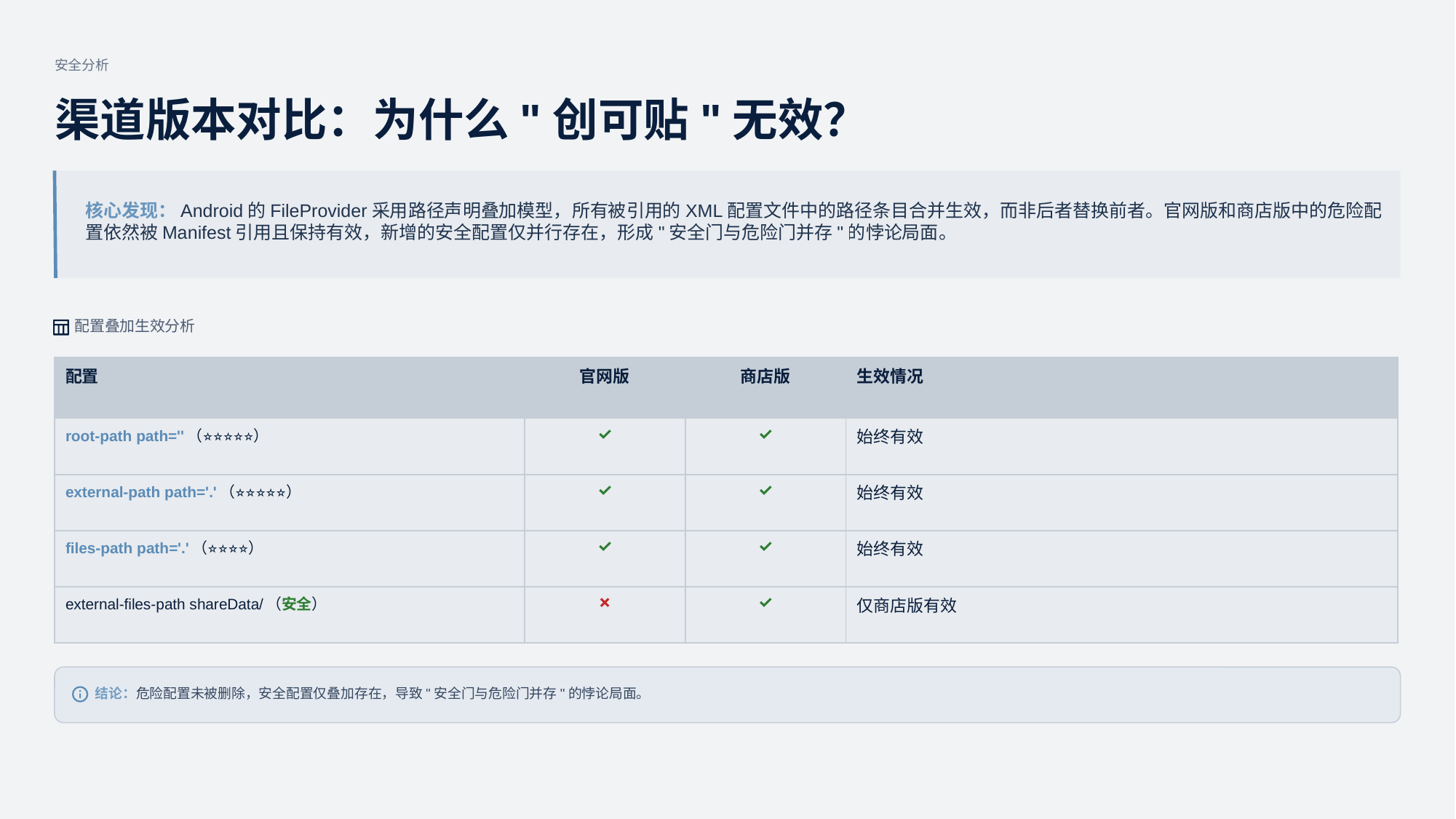

安全分析
渠道版本对比：为什么"创可贴"无效？

核心发现：Android的FileProvider采用路径声明叠加模型，所有被引用的XML配置文件中的路径条目合并生效，而非后者替换前者。官网版和商店版中的危险配
置依然被Manifest引用且保持有效，新增的安全配置仅并行存在，形成"安全门与危险门并存"的悖论局面。
配置叠加生效分析

| 配置 | 官网版 | 商店版 | 生效情况 |
| --- | --- | --- | --- |
| root-path path=''（⭐⭐⭐⭐⭐） | ✓ | ✓ | 始终有效 |
| external-path path='.'（⭐⭐⭐⭐⭐） | ✓ | ✓ | 始终有效 |
| files-path path='.'（⭐⭐⭐⭐） | ✓ | ✓ | 始终有效 |
| external-files-path shareData/（安全） | ✗ | ✓ | 仅商店版有效 |

结论：危险配置未被删除，安全配置仅叠加存在，导致"安全门与危险门并存"的悖论局面。